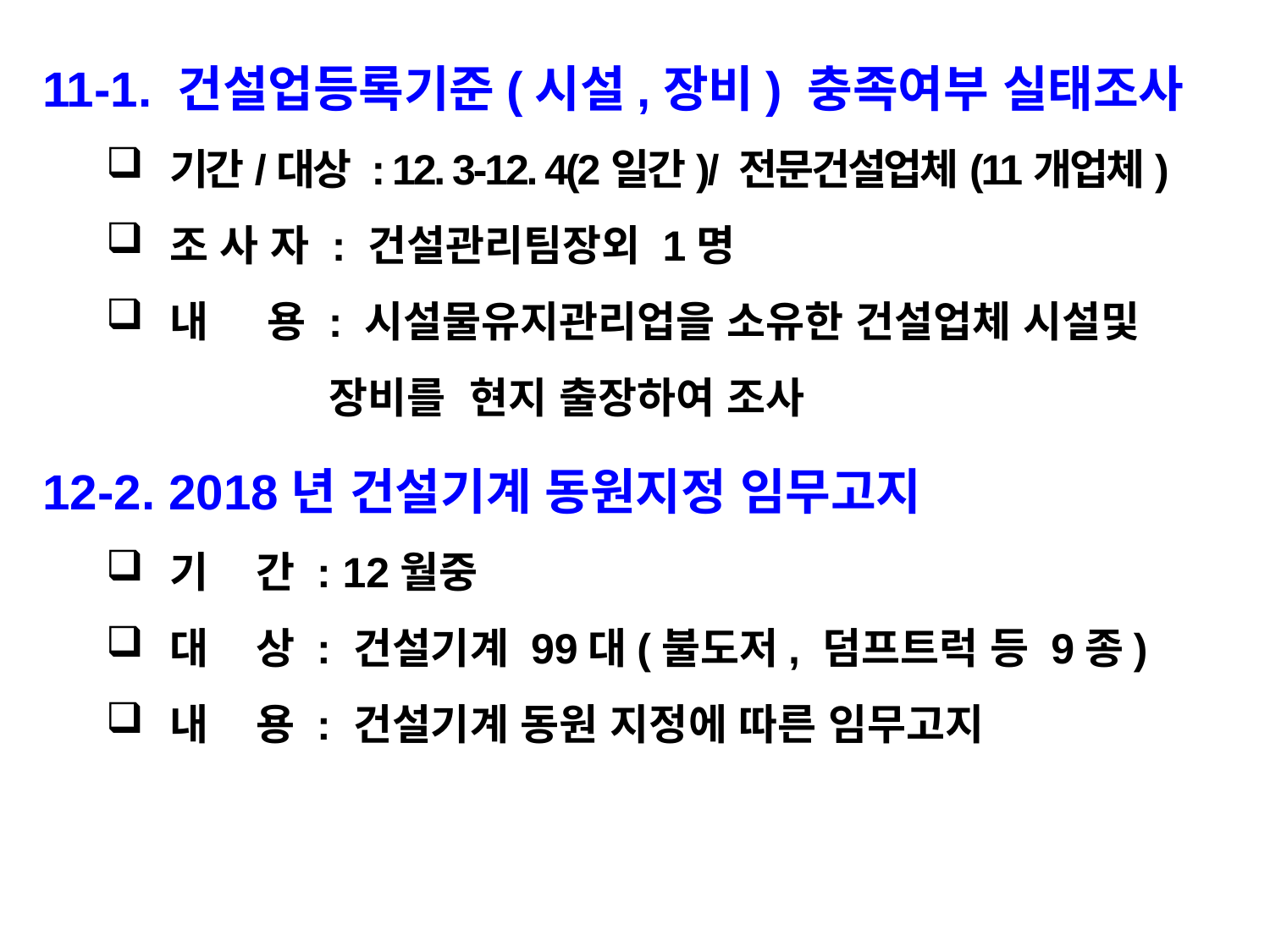

11-1. 건설업등록기준(시설,장비) 충족여부 실태조사
기간/대상 : 12. 3-12. 4(2일간)/ 전문건설업체(11개업체)
조 사 자 : 건설관리팀장외 1명
내     용 : 시설물유지관리업을 소유한 건설업체 시설및
                  장비를  현지 출장하여 조사

12-2. 2018년 건설기계 동원지정 임무고지
기    간 : 12월중
대    상 : 건설기계 99대(불도저, 덤프트럭 등 9종)
내    용 : 건설기계 동원 지정에 따른 임무고지